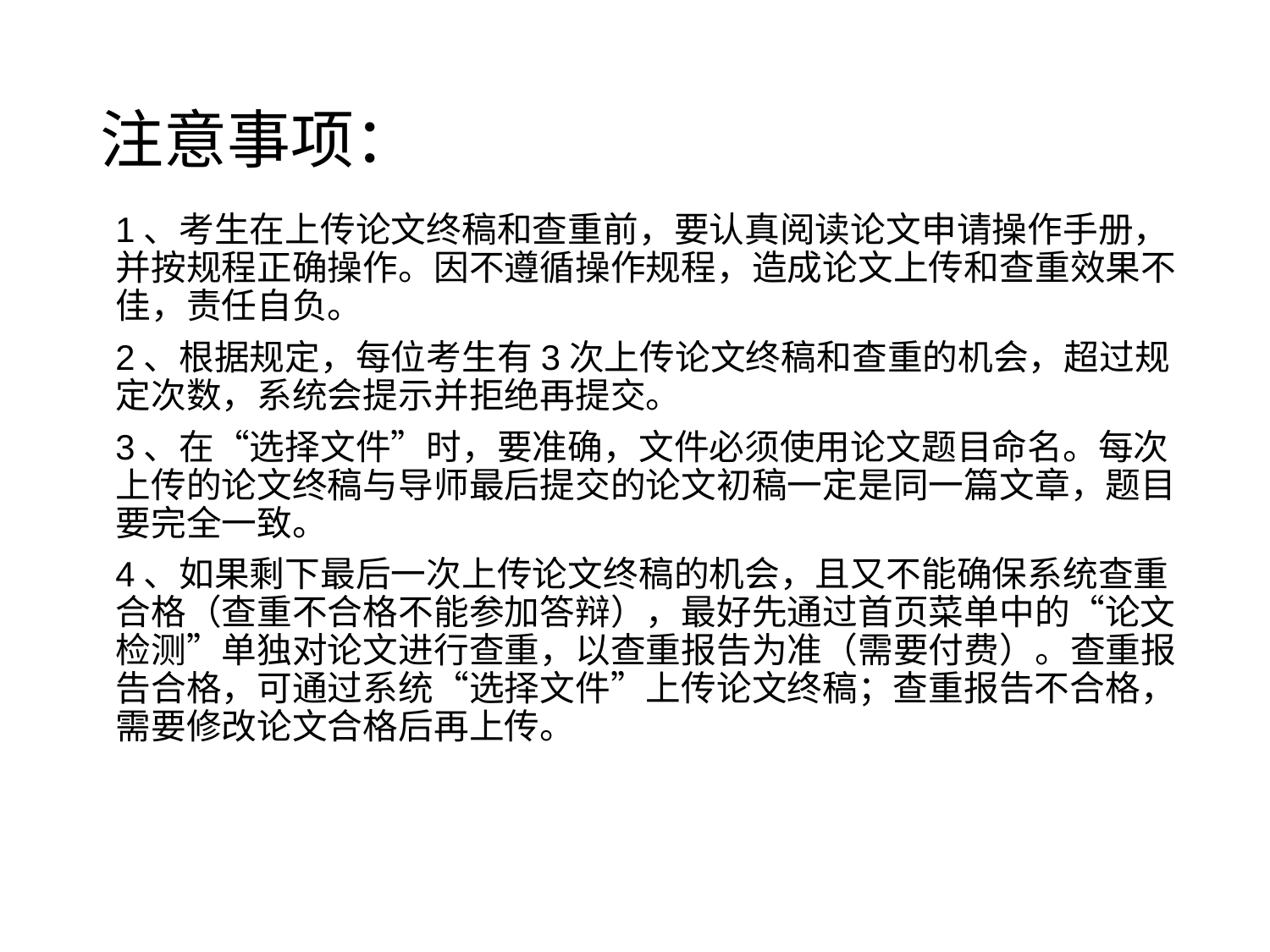

# 注意事项：
1、考生在上传论文终稿和查重前，要认真阅读论文申请操作手册，并按规程正确操作。因不遵循操作规程，造成论文上传和查重效果不佳，责任自负。
2、根据规定，每位考生有3次上传论文终稿和查重的机会，超过规定次数，系统会提示并拒绝再提交。
3、在“选择文件”时，要准确，文件必须使用论文题目命名。每次上传的论文终稿与导师最后提交的论文初稿一定是同一篇文章，题目要完全一致。
4、如果剩下最后一次上传论文终稿的机会，且又不能确保系统查重合格（查重不合格不能参加答辩），最好先通过首页菜单中的“论文检测”单独对论文进行查重，以查重报告为准（需要付费）。查重报告合格，可通过系统“选择文件”上传论文终稿；查重报告不合格，需要修改论文合格后再上传。